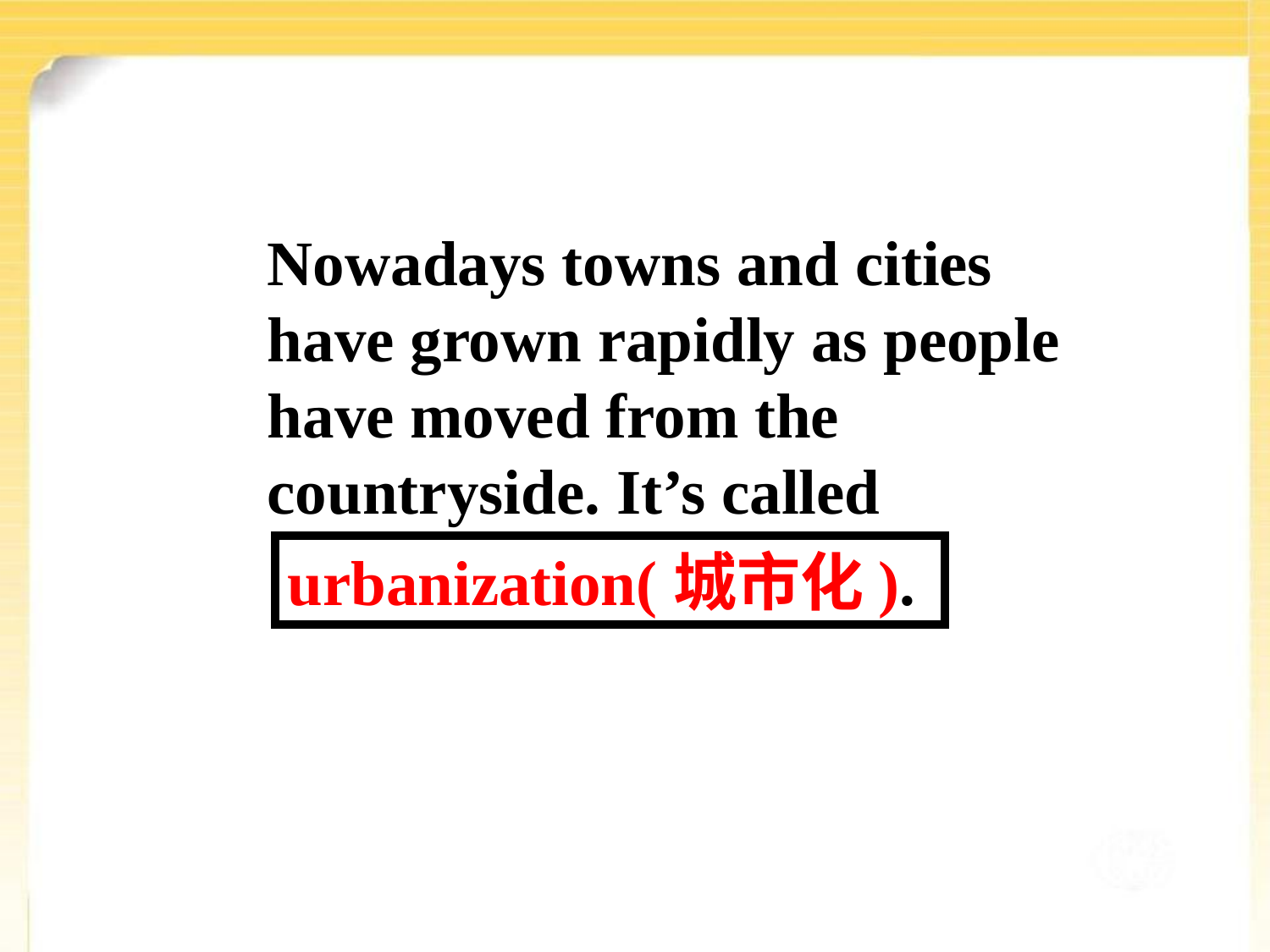

Nowadays towns and cities have grown rapidly as people have moved from the countryside. It’s called
urbanization(城市化).